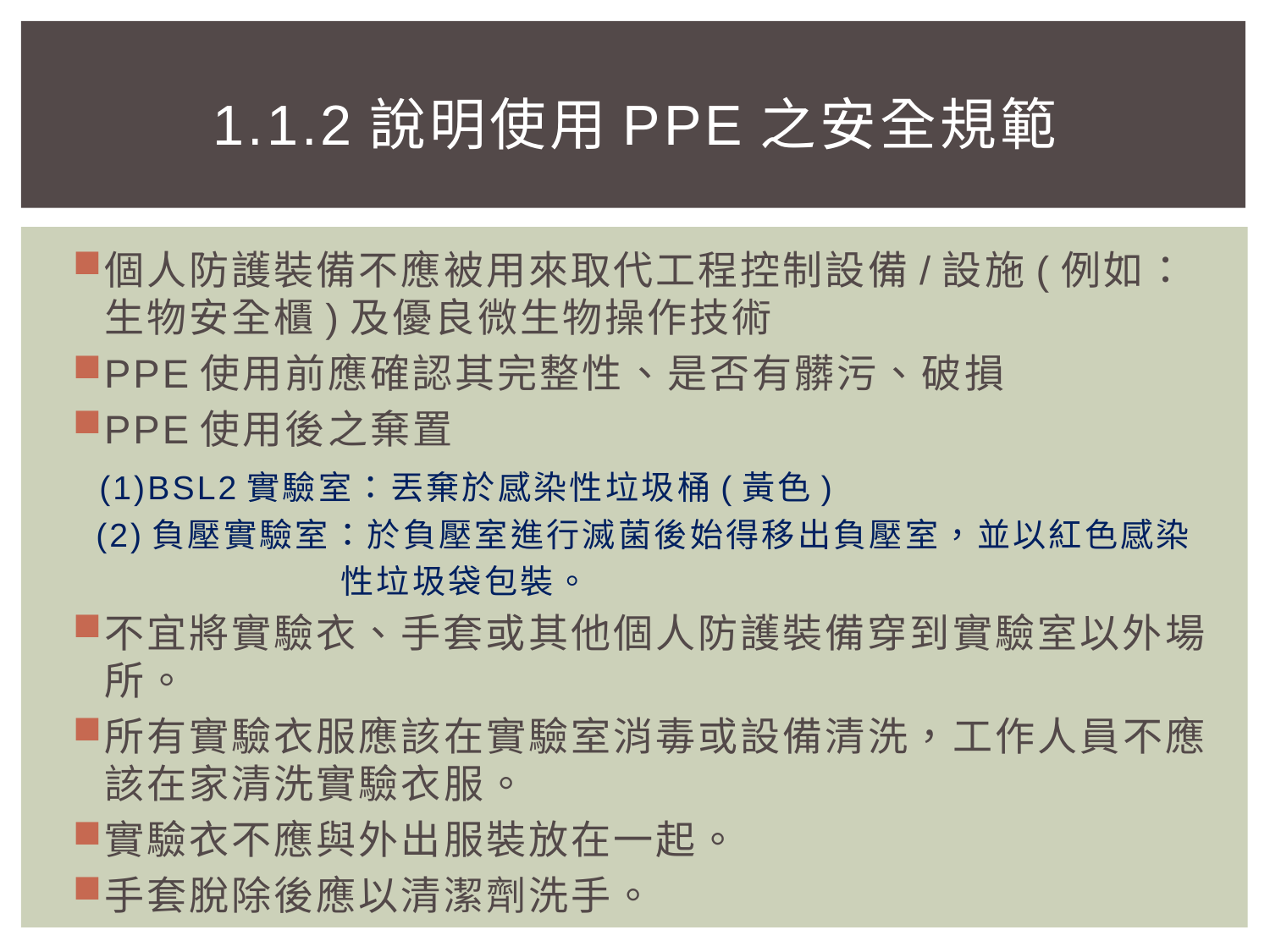

# 1.1.2說明使用PPE之安全規範
個人防護裝備不應被用來取代工程控制設備/設施(例如：生物安全櫃)及優良微生物操作技術
PPE使用前應確認其完整性、是否有髒污、破損
PPE使用後之棄置
  (1)BSL2實驗室：丟棄於感染性垃圾桶(黃色)
  (2)負壓實驗室：於負壓室進行滅菌後始得移出負壓室，並以紅色感染
                          性垃圾袋包裝。
不宜將實驗衣、手套或其他個人防護裝備穿到實驗室以外場所。
所有實驗衣服應該在實驗室消毒或設備清洗，工作人員不應該在家清洗實驗衣服。
實驗衣不應與外出服裝放在一起。
手套脫除後應以清潔劑洗手。